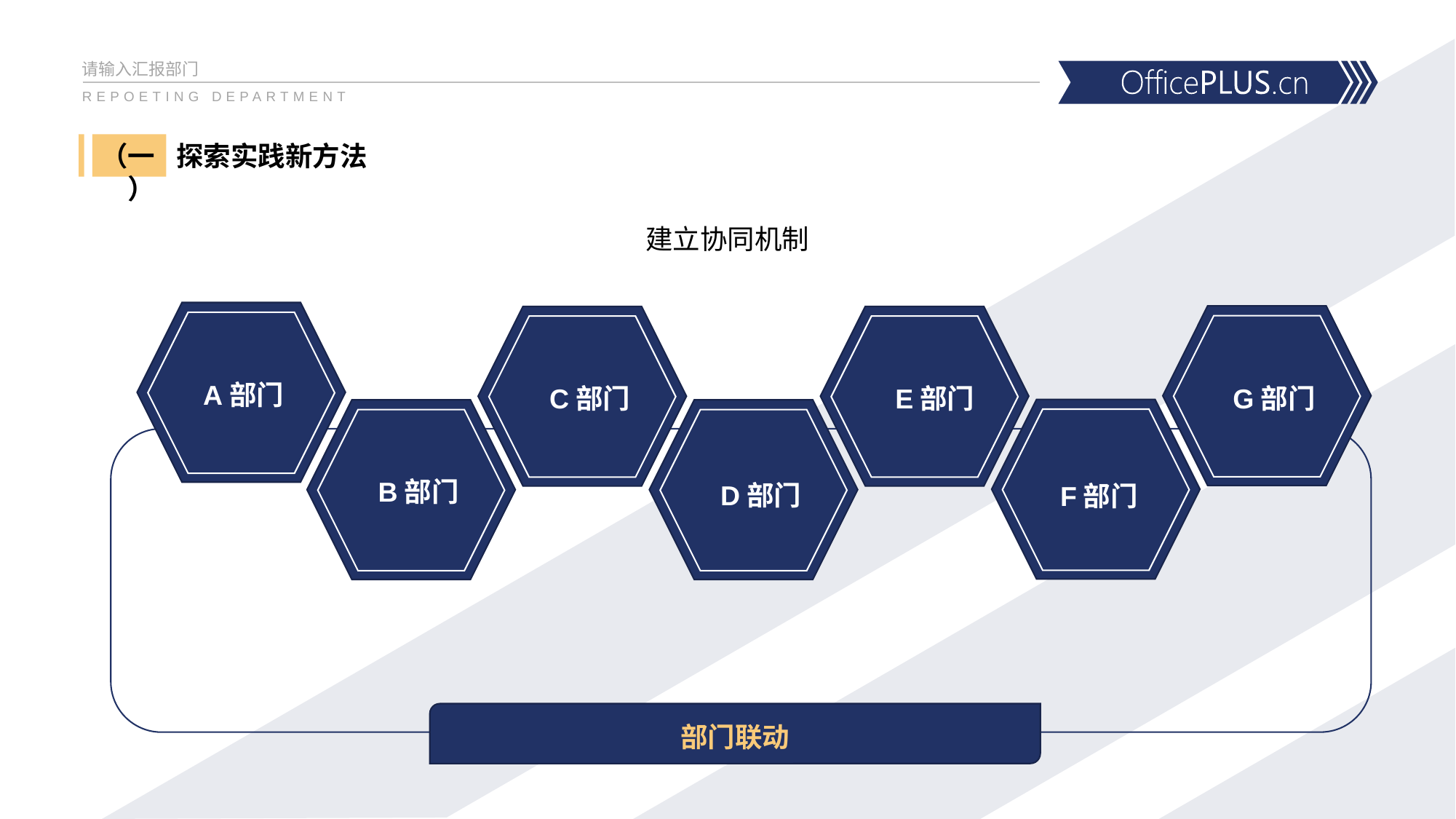

请输入汇报部门

REPOETING DEPARTMENT
（一）
探索实践新方法
建立协同机制

A部门

G部门

C部门

E部门

F部门

B部门

D部门

部门联动